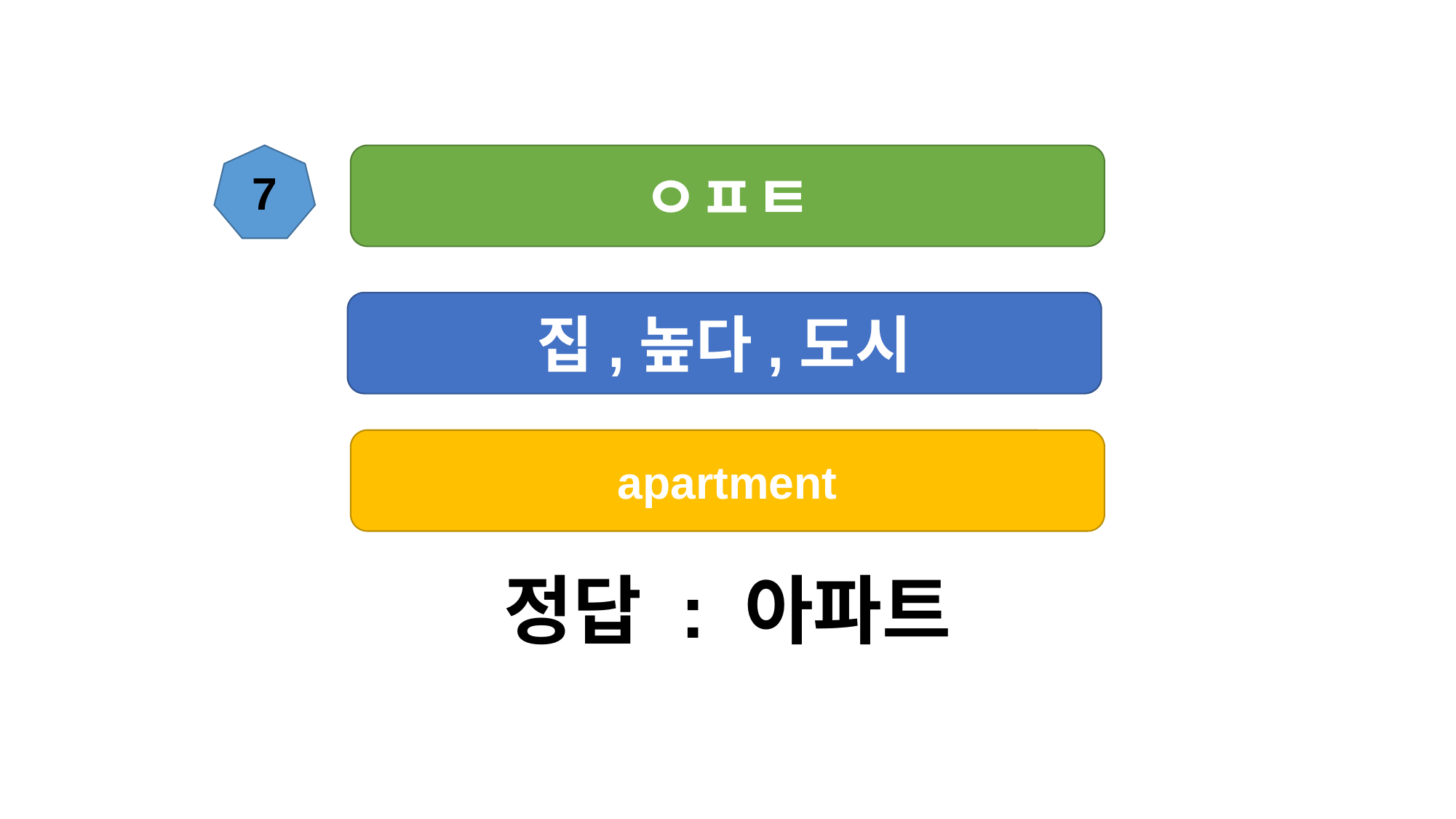

7
ㅇㅍㅌ
집,높다,도시
apartment
정답 : 아파트